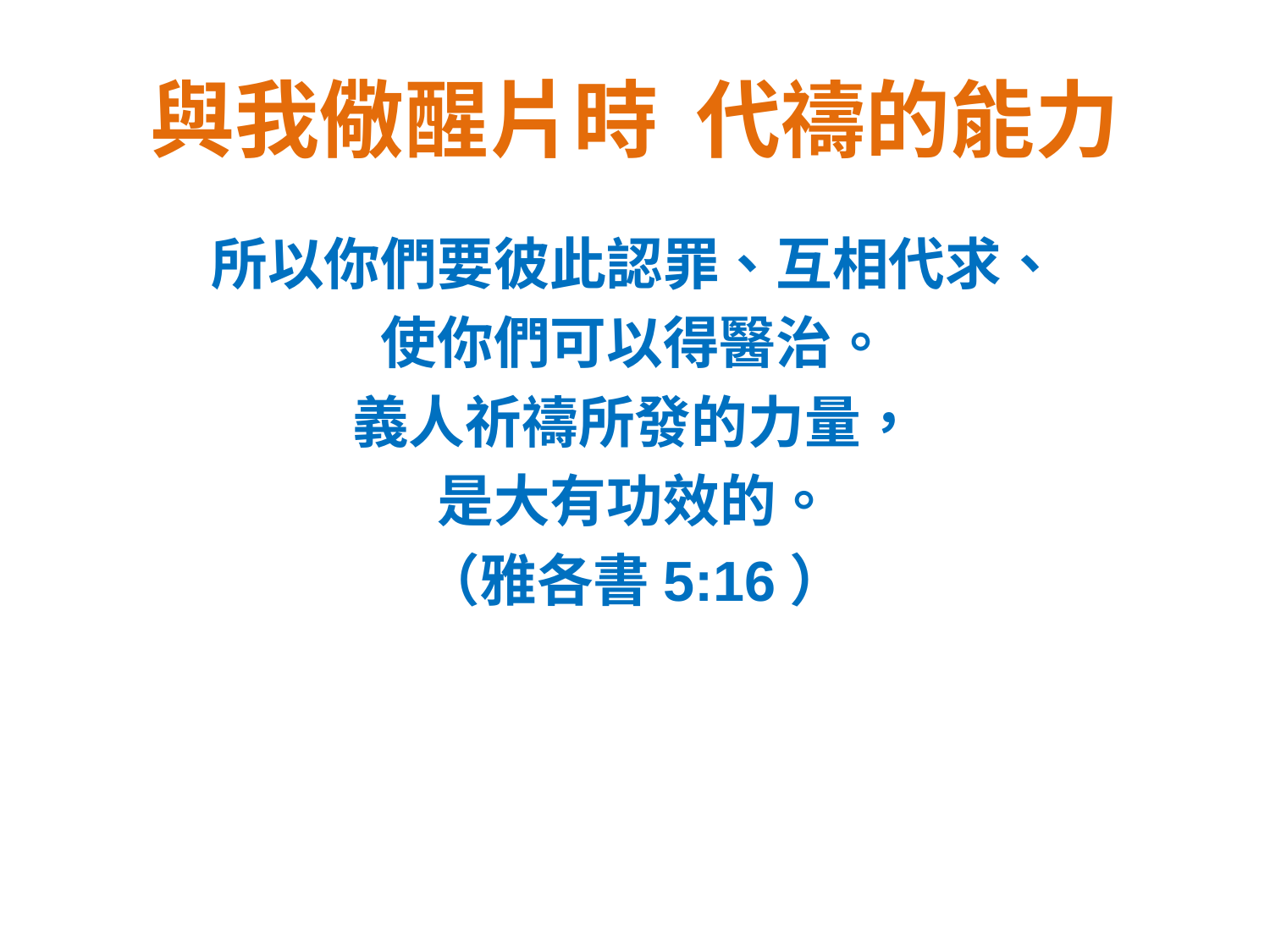

# 與我儆醒片時  代禱的能力
所以你們要彼此認罪、互相代求、
使你們可以得醫治。
義人祈禱所發的力量，
是大有功效的。
（雅各書5:16）